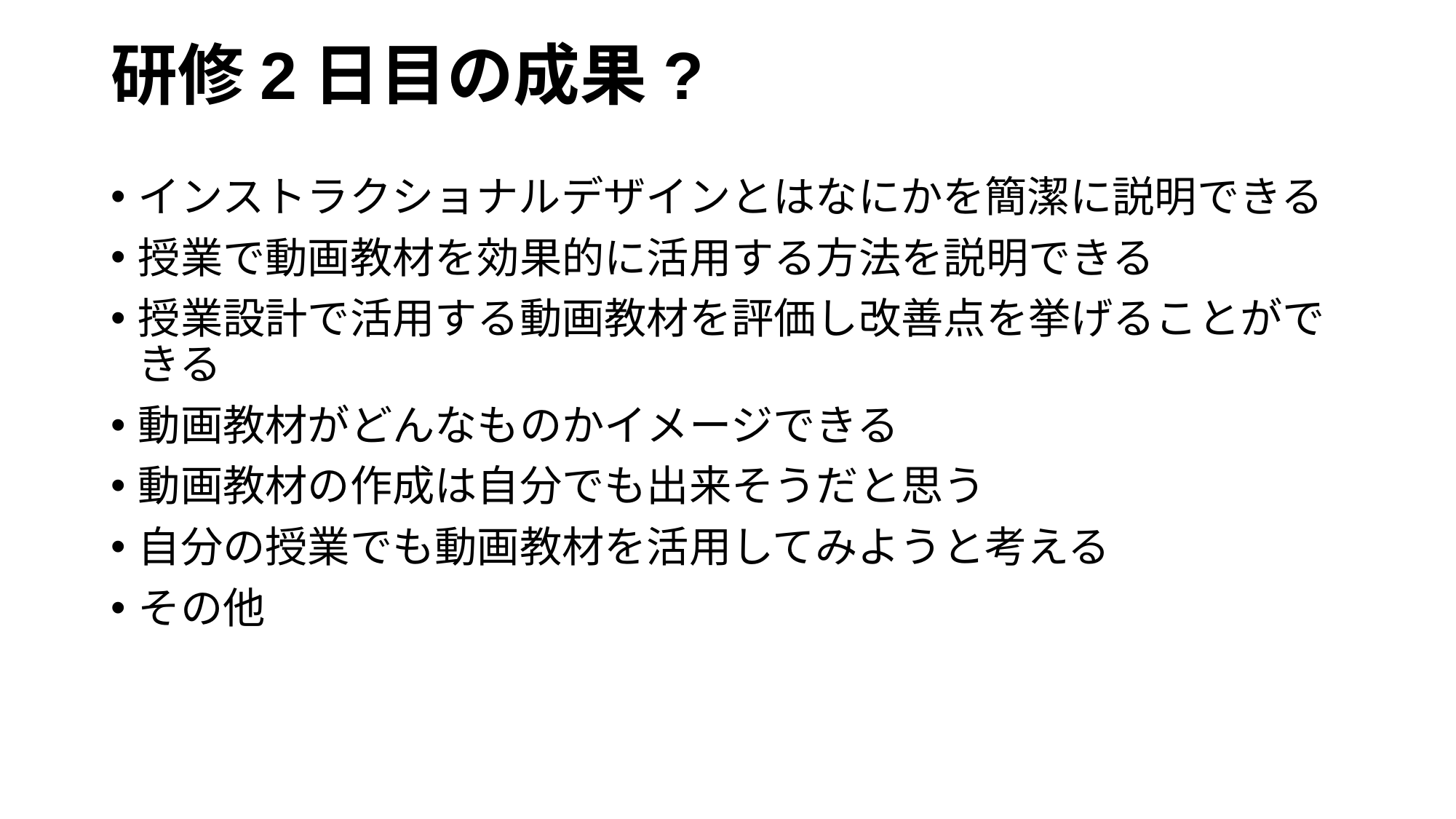

# 研修2日目の成果?
インストラクショナルデザインとはなにかを簡潔に説明できる
授業で動画教材を効果的に活用する方法を説明できる
授業設計で活用する動画教材を評価し改善点を挙げることができる
動画教材がどんなものかイメージできる
動画教材の作成は自分でも出来そうだと思う
自分の授業でも動画教材を活用してみようと考える
その他